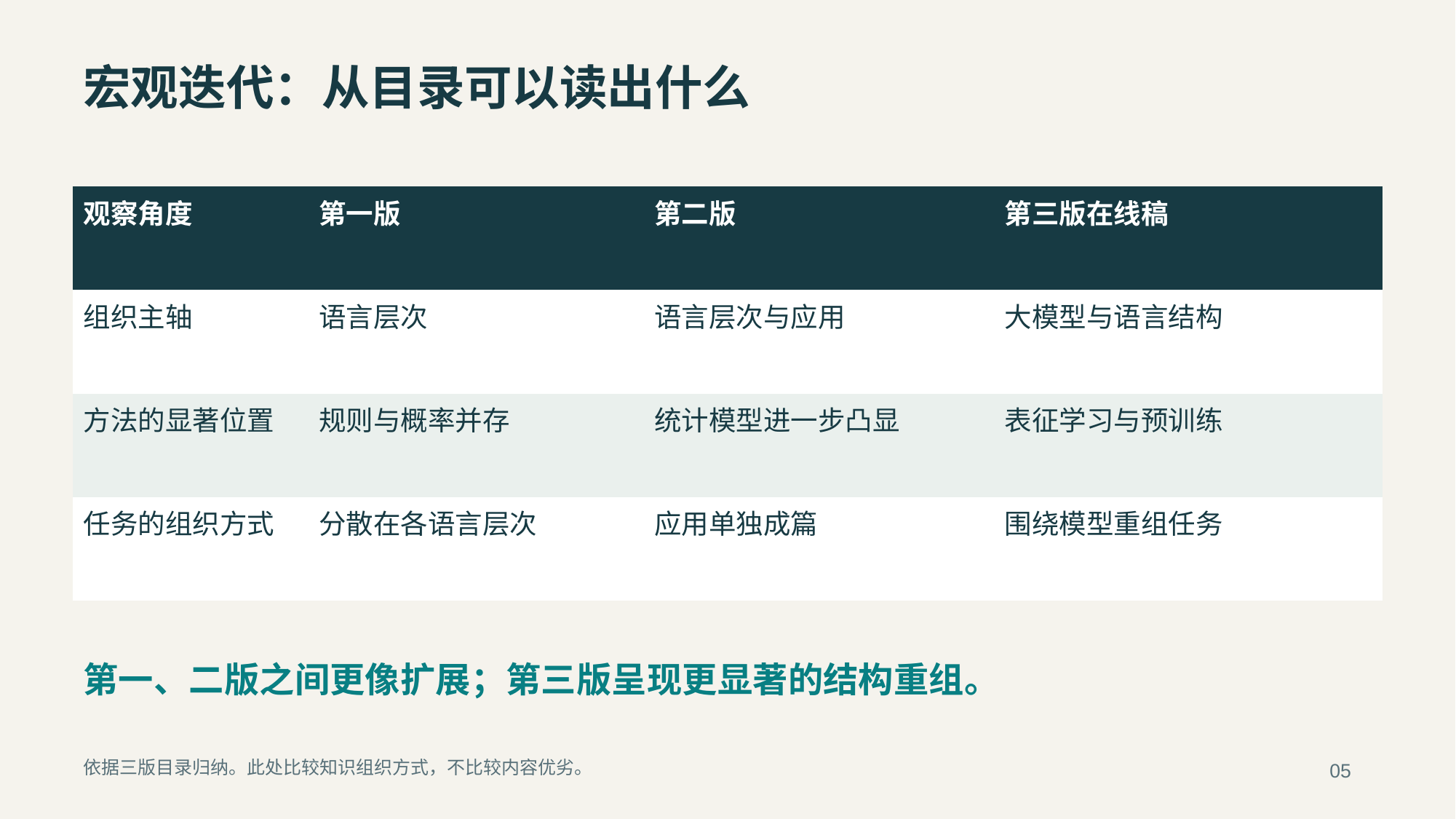

宏观迭代：从目录可以读出什么
| 观察角度 | 第一版 | 第二版 | 第三版在线稿 |
| --- | --- | --- | --- |
| 组织主轴 | 语言层次 | 语言层次与应用 | 大模型与语言结构 |
| 方法的显著位置 | 规则与概率并存 | 统计模型进一步凸显 | 表征学习与预训练 |
| 任务的组织方式 | 分散在各语言层次 | 应用单独成篇 | 围绕模型重组任务 |
第一、二版之间更像扩展；第三版呈现更显著的结构重组。
依据三版目录归纳。此处比较知识组织方式，不比较内容优劣。
05